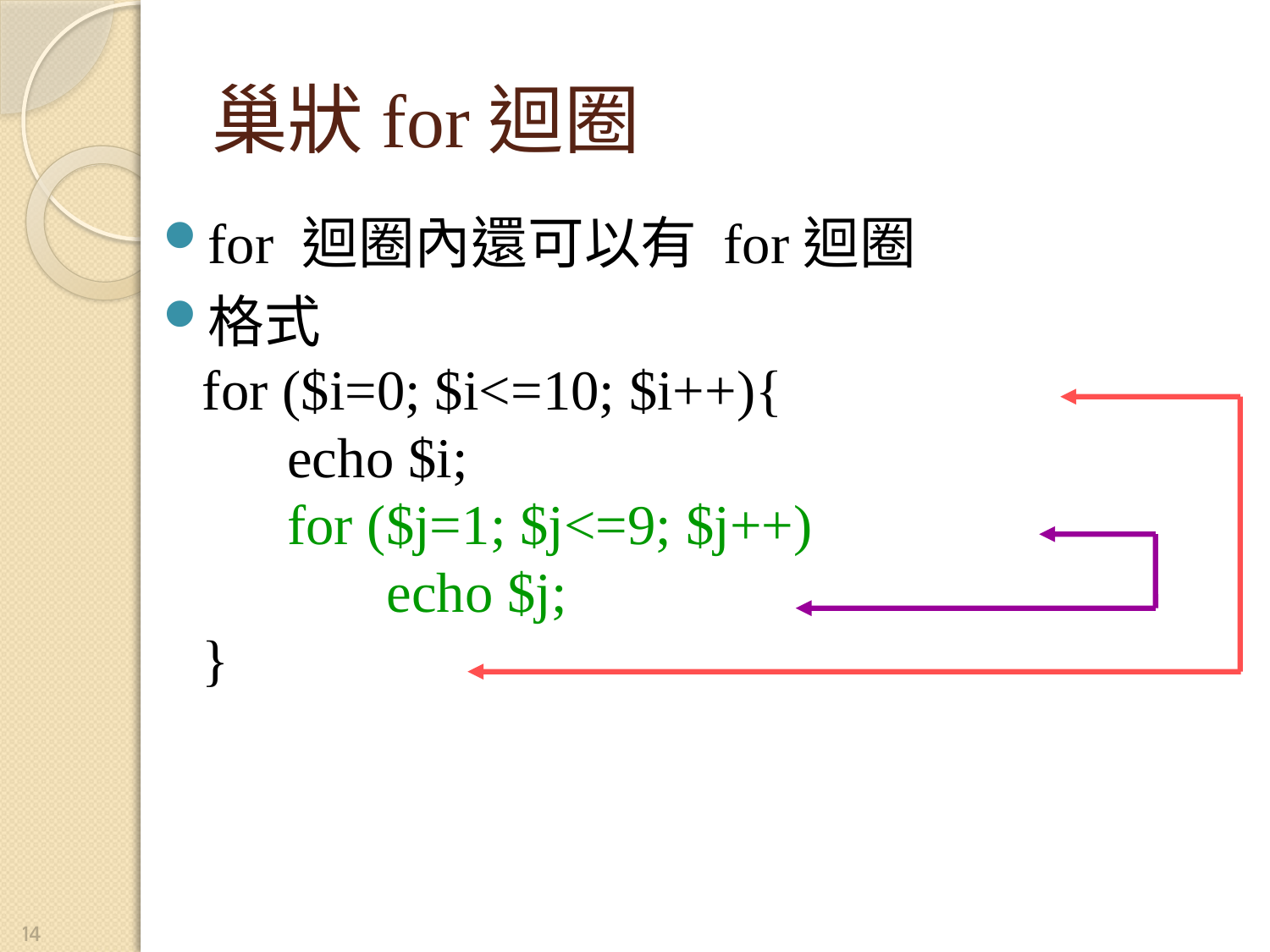

# 巢狀for迴圈
for 迴圈內還可以有 for迴圈
格式
for ($i=0; $i<=10; $i++){
      echo $i;
      for ($j=1; $j<=9; $j++)
             echo $j;
}

14